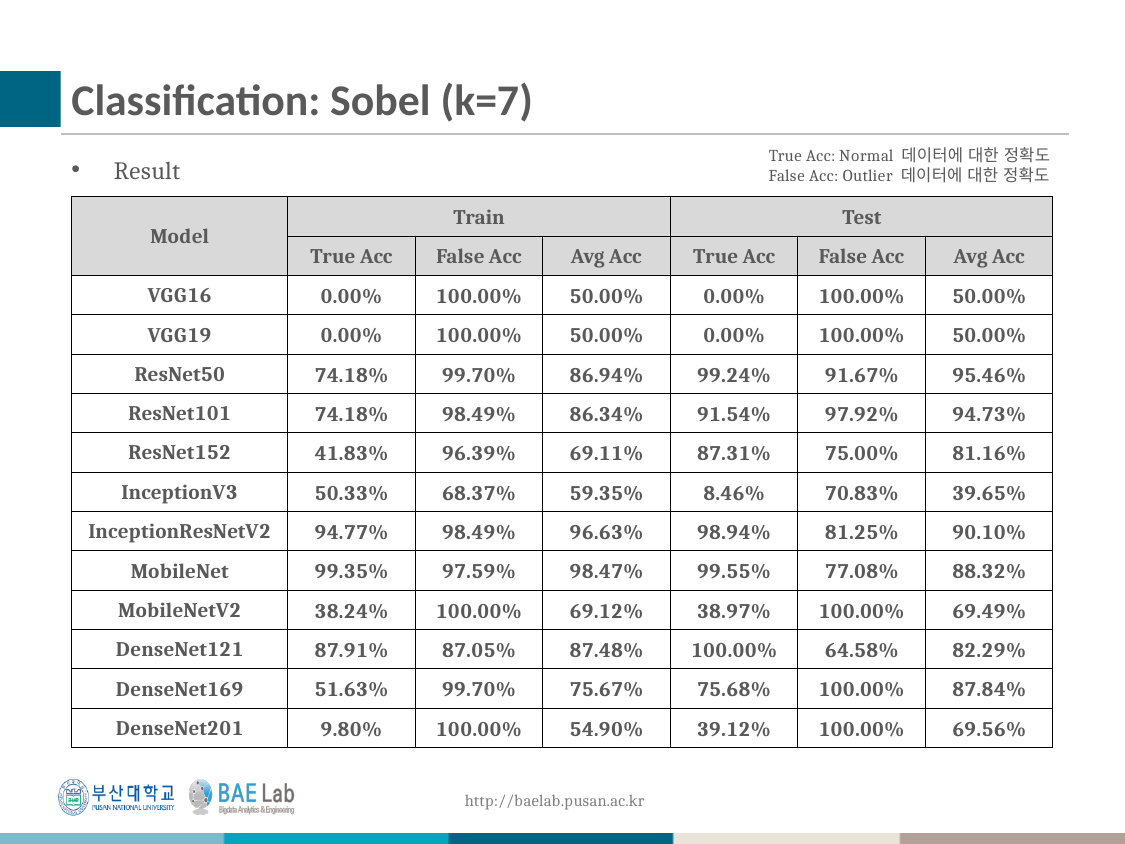

# Classification: Sobel (k=7)
True Acc: Normal 데이터에 대한 정확도
False Acc: Outlier 데이터에 대한 정확도
Result
| Model | Train |  |  | Test |  |  |
| --- | --- | --- | --- | --- | --- | --- |
|  | True Acc | False Acc | Avg Acc | True Acc | False Acc | Avg Acc |
| VGG16 | 0.00% | 100.00% | 50.00% | 0.00% | 100.00% | 50.00% |
| VGG19 | 0.00% | 100.00% | 50.00% | 0.00% | 100.00% | 50.00% |
| ResNet50 | 74.18% | 99.70% | 86.94% | 99.24% | 91.67% | 95.46% |
| ResNet101 | 74.18% | 98.49% | 86.34% | 91.54% | 97.92% | 94.73% |
| ResNet152 | 41.83% | 96.39% | 69.11% | 87.31% | 75.00% | 81.16% |
| InceptionV3 | 50.33% | 68.37% | 59.35% | 8.46% | 70.83% | 39.65% |
| InceptionResNetV2 | 94.77% | 98.49% | 96.63% | 98.94% | 81.25% | 90.10% |
| MobileNet | 99.35% | 97.59% | 98.47% | 99.55% | 77.08% | 88.32% |
| MobileNetV2 | 38.24% | 100.00% | 69.12% | 38.97% | 100.00% | 69.49% |
| DenseNet121 | 87.91% | 87.05% | 87.48% | 100.00% | 64.58% | 82.29% |
| DenseNet169 | 51.63% | 99.70% | 75.67% | 75.68% | 100.00% | 87.84% |
| DenseNet201 | 9.80% | 100.00% | 54.90% | 39.12% | 100.00% | 69.56% |